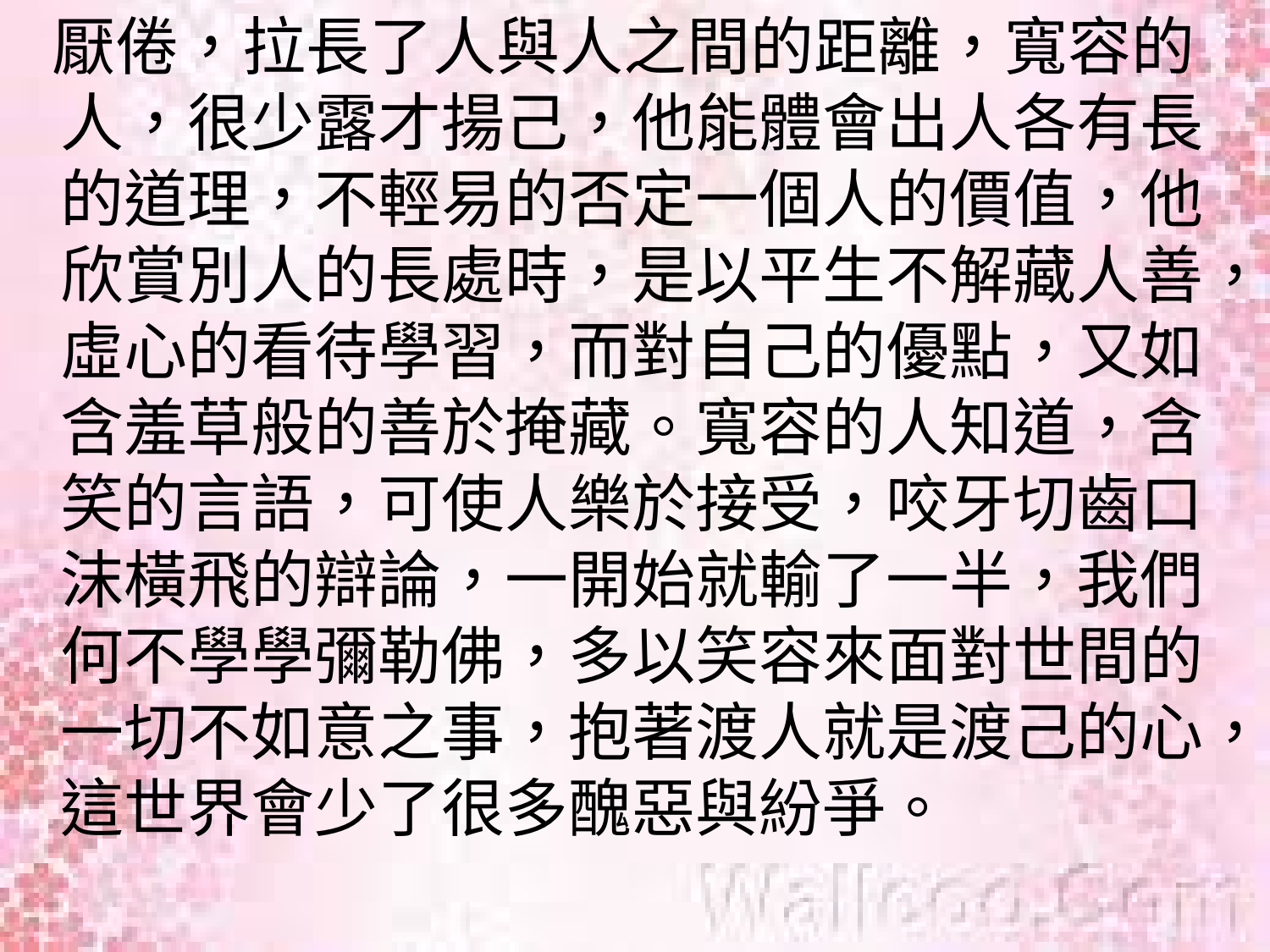

厭倦，拉長了人與人之間的距離，寬容的人，很少露才揚己，他能體會出人各有長的道理，不輕易的否定一個人的價值，他欣賞別人的長處時，是以平生不解藏人善，虛心的看待學習，而對自己的優點，又如含羞草般的善於掩藏。寬容的人知道，含笑的言語，可使人樂於接受，咬牙切齒口沫橫飛的辯論，一開始就輸了一半，我們何不學學彌勒佛，多以笑容來面對世間的一切不如意之事，抱著渡人就是渡己的心，這世界會少了很多醜惡與紛爭。